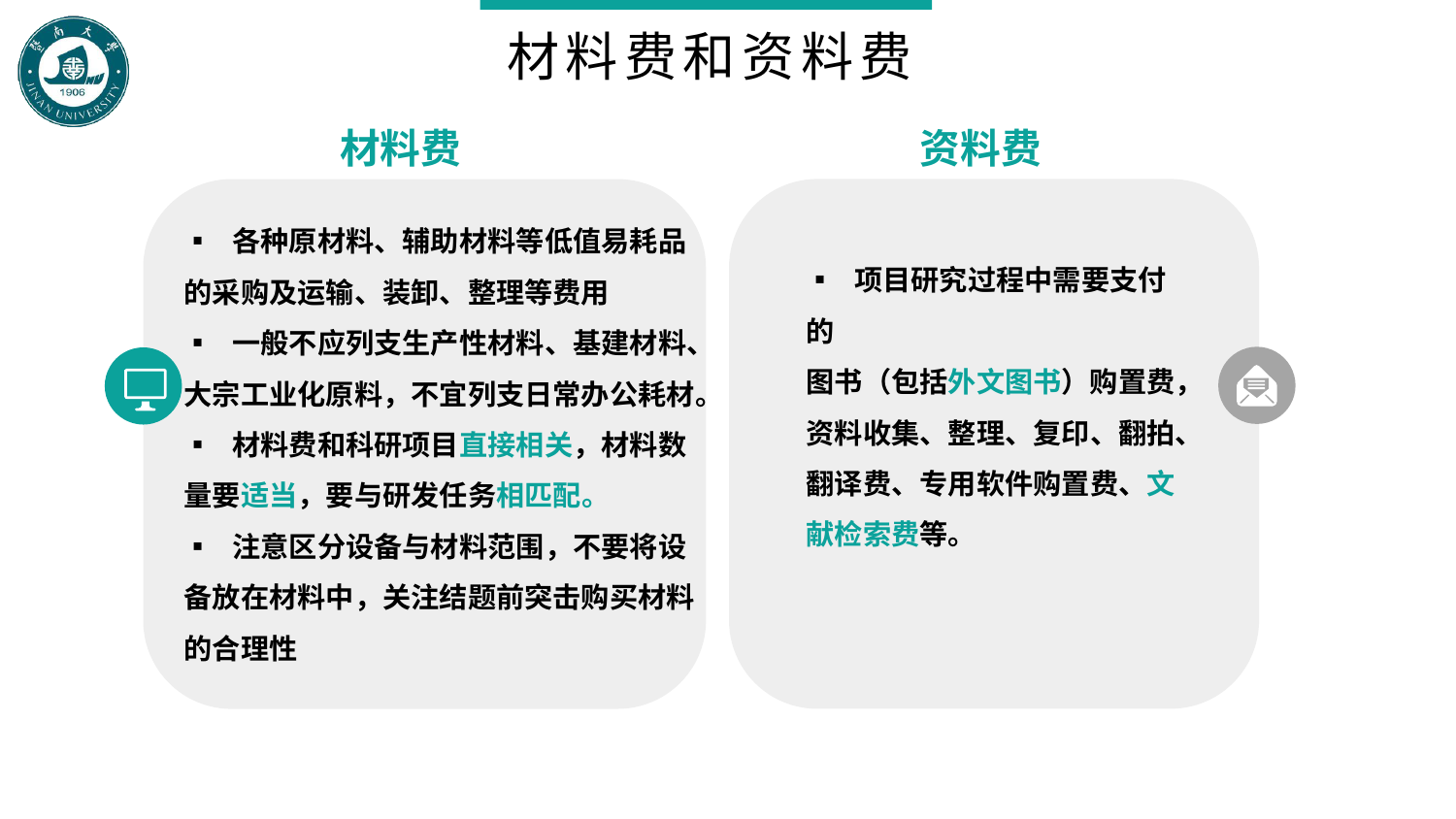

材料费和资料费
材料费
资料费

▪  各种原材料、辅助材料等低值易耗品的采购及运输、装卸、整理等费用
▪  一般不应列支生产性材料、基建材料、大宗工业化原料，不宜列支日常办公耗材。
▪  材料费和科研项目直接相关，材料数量要适当，要与研发任务相匹配。
▪  注意区分设备与材料范围，不要将设备放在材料中，关注结题前突击购买材料的合理性

▪  项目研究过程中需要支付的
图书（包括外文图书）购置费，
资料收集、整理、复印、翻拍、
翻译费、专用软件购置费、文
献检索费等。